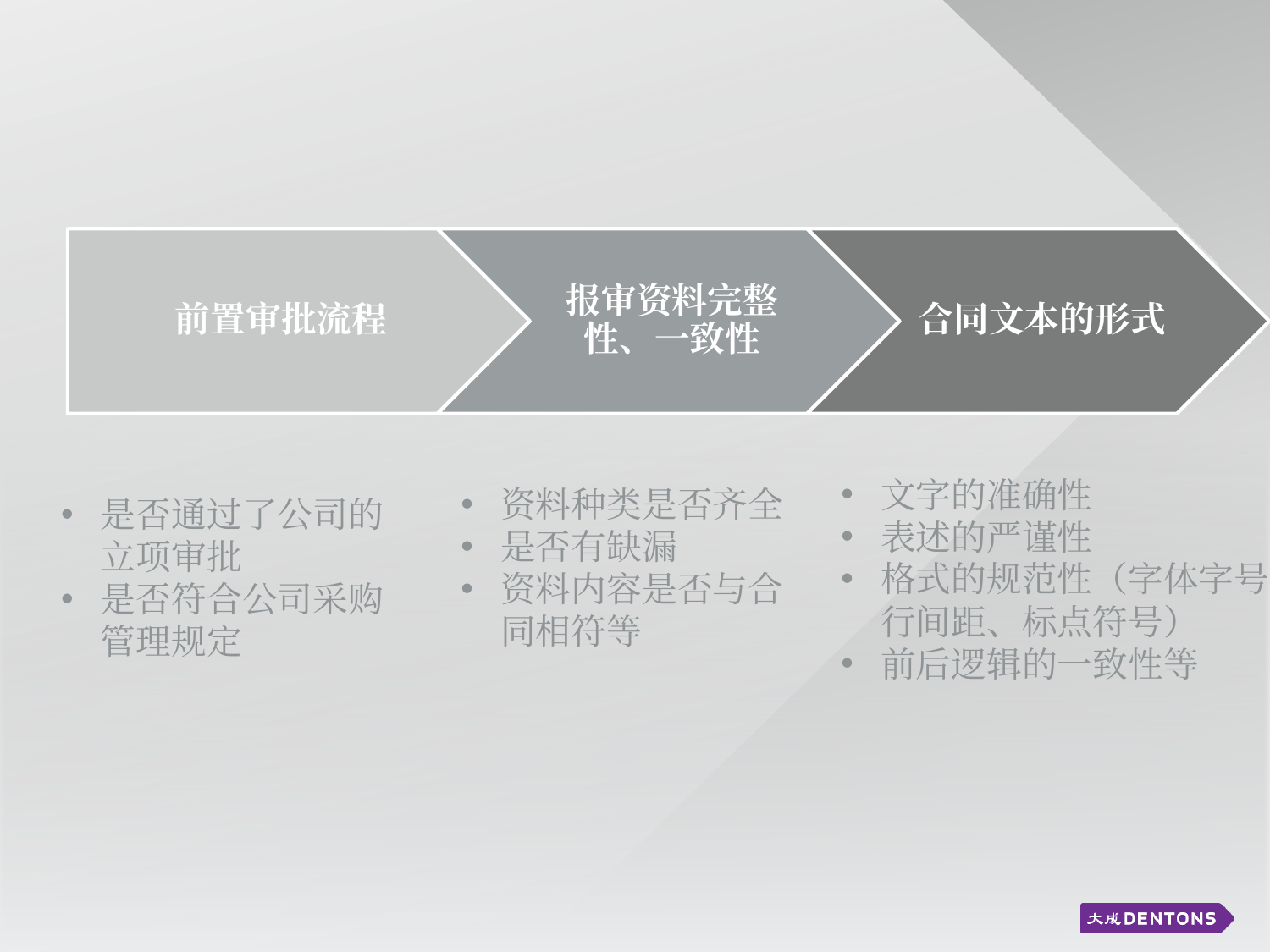

前置审批流程
报审资料完整性、一致性
合同文本的形式
文字的准确性
表述的严谨性
格式的规范性（字体字号行间距、标点符号）
前后逻辑的一致性等
资料种类是否齐全
是否有缺漏
资料内容是否与合同相符等
是否通过了公司的立项审批
是否符合公司采购管理规定